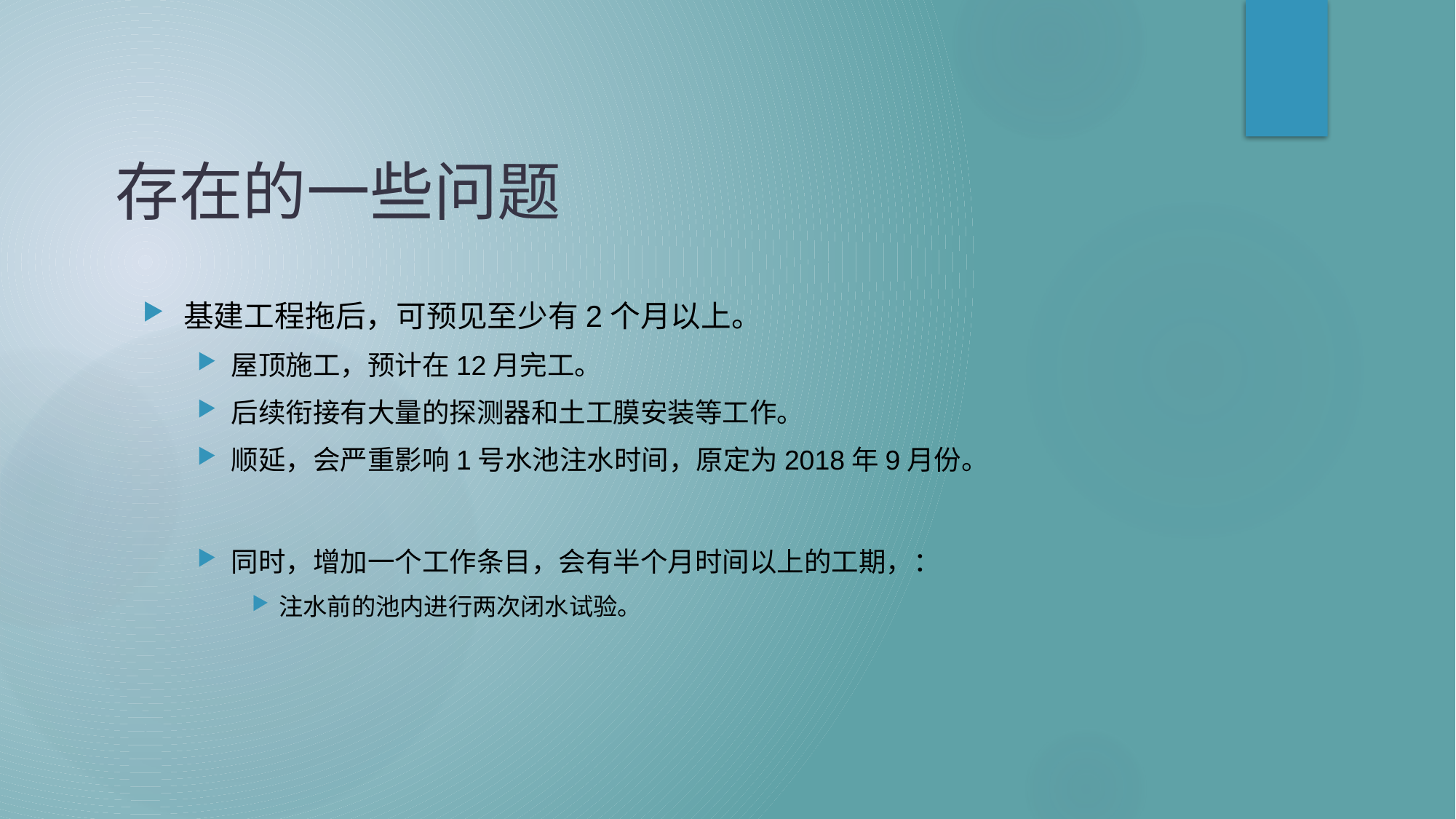

# 存在的一些问题
基建工程拖后，可预见至少有2个月以上。
屋顶施工，预计在12月完工。
后续衔接有大量的探测器和土工膜安装等工作。
顺延，会严重影响1号水池注水时间，原定为2018年9月份。

同时，增加一个工作条目，会有半个月时间以上的工期，：
注水前的池内进行两次闭水试验。